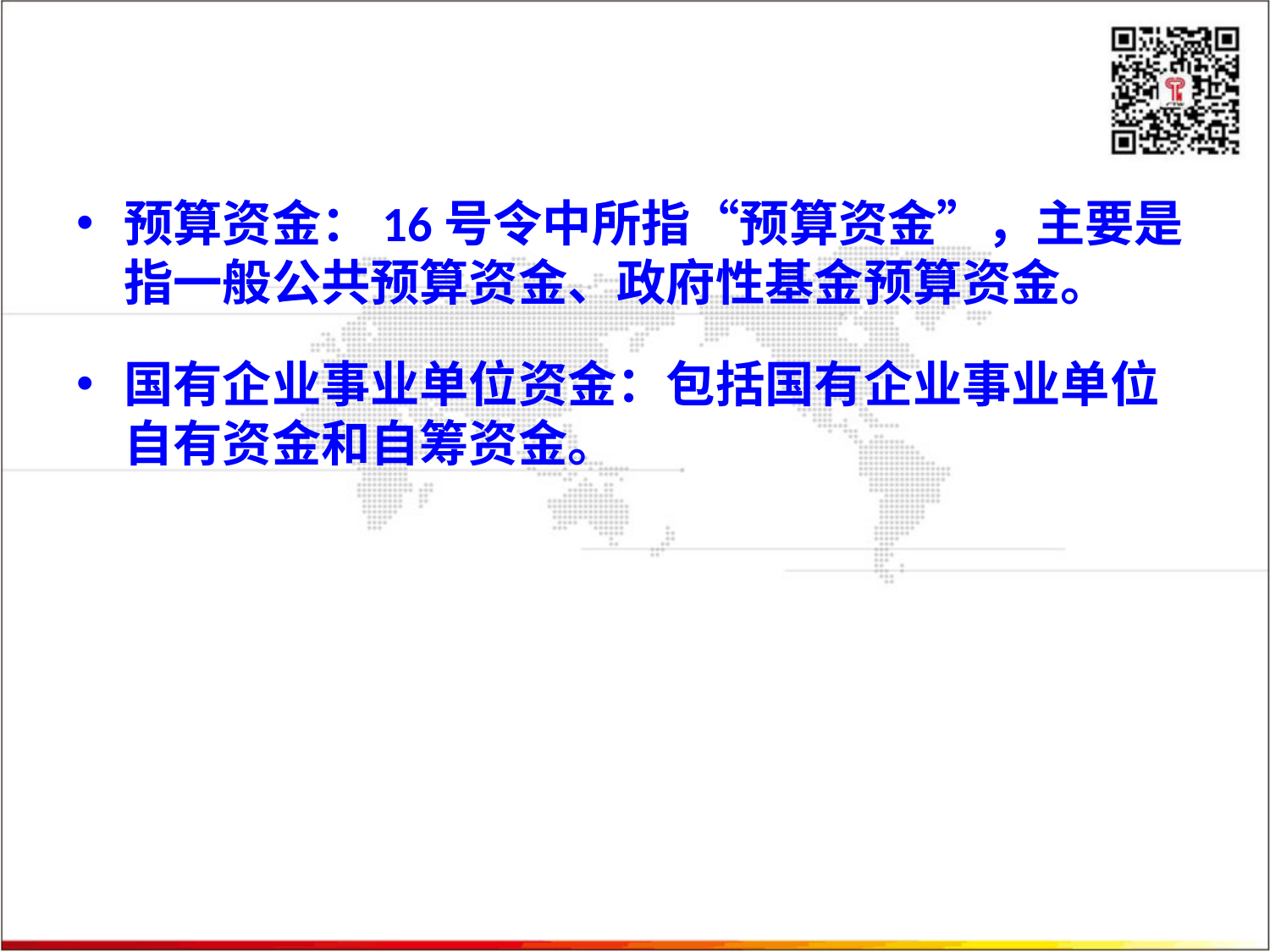

#
预算资金：16号令中所指“预算资金”，主要是指一般公共预算资金、政府性基金预算资金。
国有企业事业单位资金：包括国有企业事业单位自有资金和自筹资金。